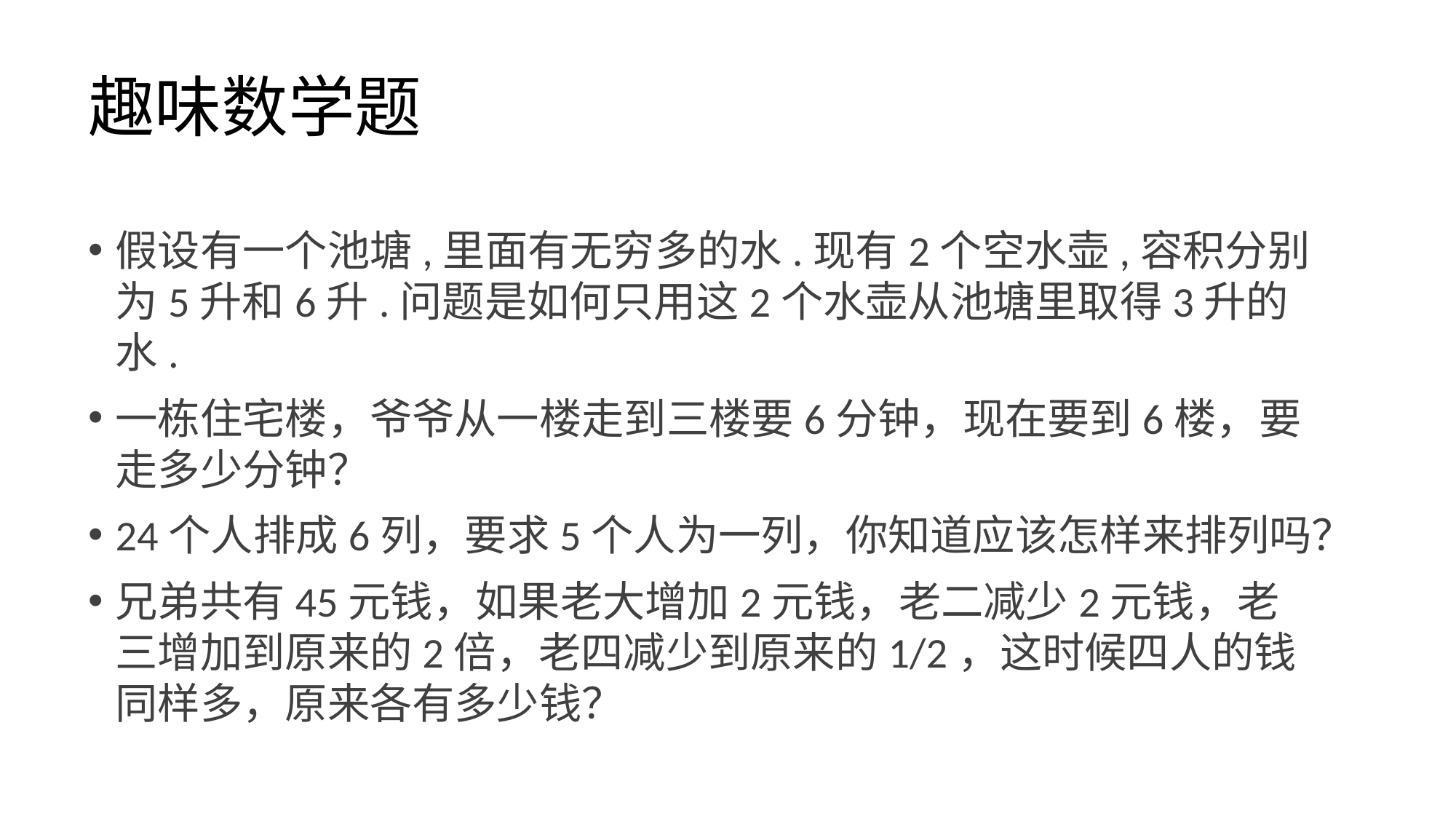

# 趣味数学题
假设有一个池塘,里面有无穷多的水.现有2个空水壶,容积分别为5升和6升.问题是如何只用这2个水壶从池塘里取得3升的水.
一栋住宅楼，爷爷从一楼走到三楼要6分钟，现在要到6楼，要走多少分钟？
24个人排成6列，要求5个人为一列，你知道应该怎样来排列吗？
兄弟共有45元钱，如果老大增加2元钱，老二减少2元钱，老三增加到原来的2倍，老四减少到原来的1/2，这时候四人的钱同样多，原来各有多少钱？